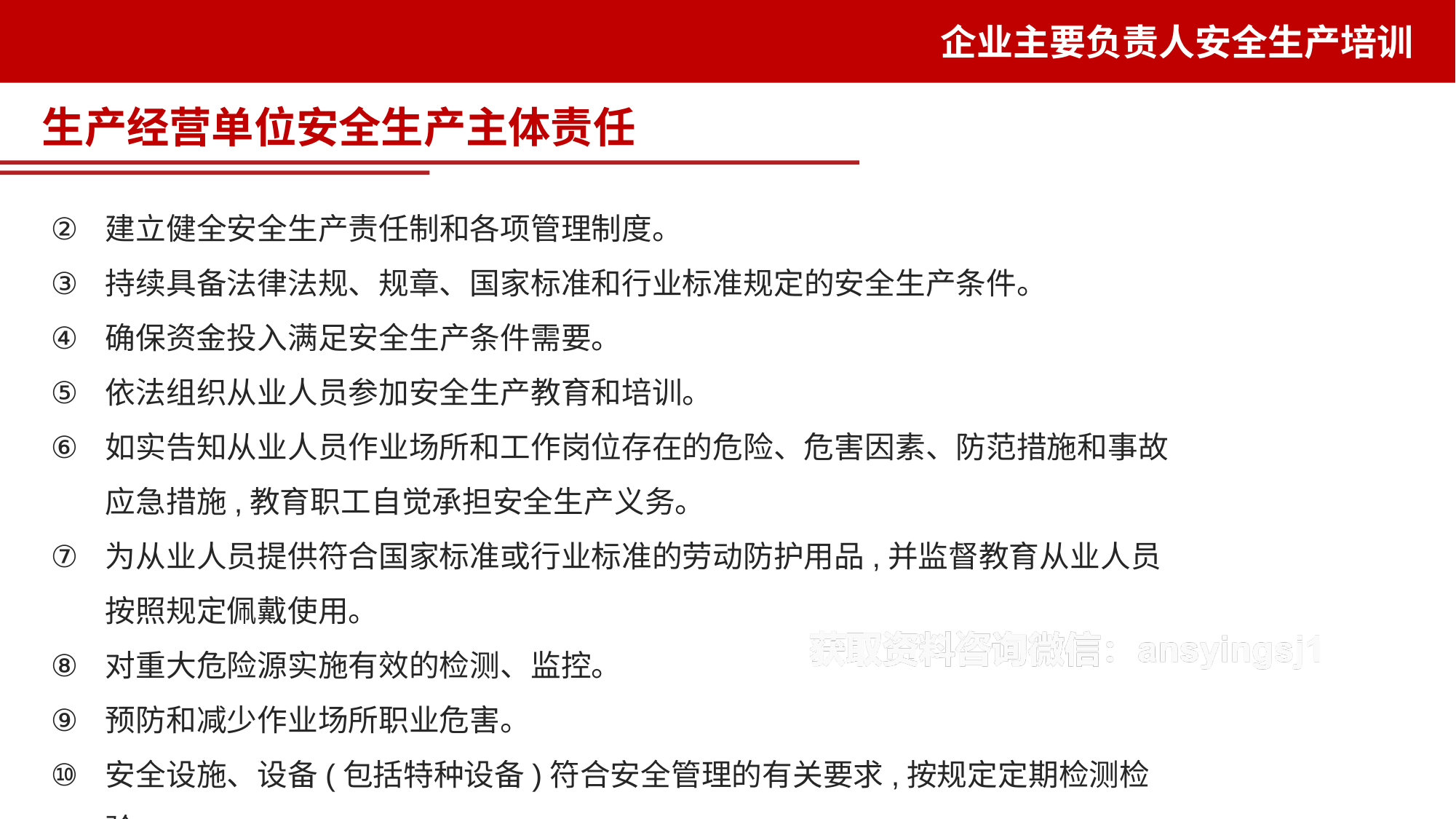

生产经营单位安全生产主体责任
建立健全安全生产责任制和各项管理制度。
持续具备法律法规、规章、国家标准和行业标准规定的安全生产条件。
确保资金投入满足安全生产条件需要。
依法组织从业人员参加安全生产教育和培训。
如实告知从业人员作业场所和工作岗位存在的危险、危害因素、防范措施和事故应急措施,教育职工自觉承担安全生产义务。
为从业人员提供符合国家标准或行业标准的劳动防护用品,并监督教育从业人员按照规定佩戴使用。
对重大危险源实施有效的检测、监控。
预防和减少作业场所职业危害。
安全设施、设备(包括特种设备)符合安全管理的有关要求,按规定定期检测检验。